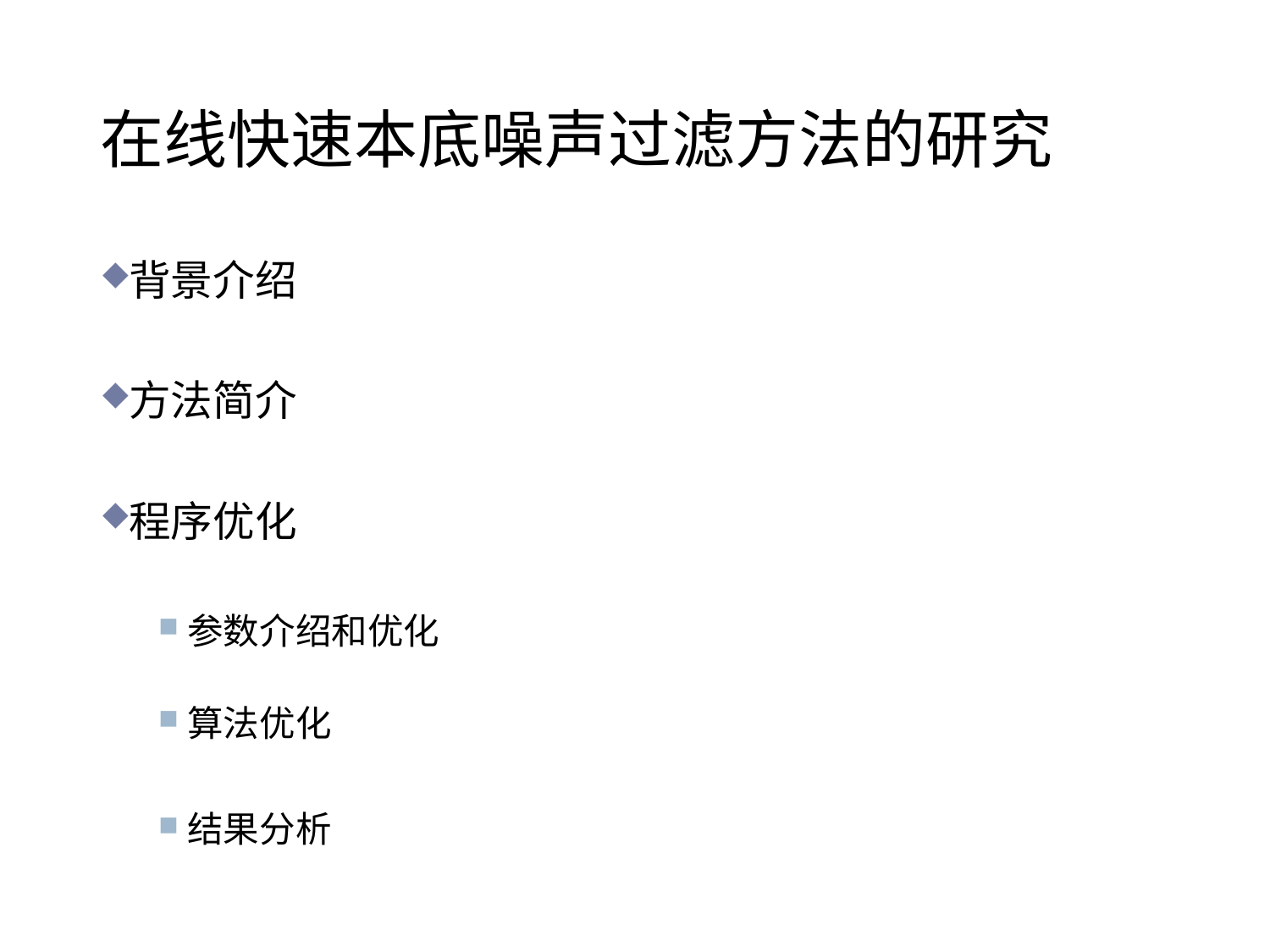

# 在线快速本底噪声过滤方法的研究
背景介绍

方法简介

程序优化

参数介绍和优化

算法优化

结果分析